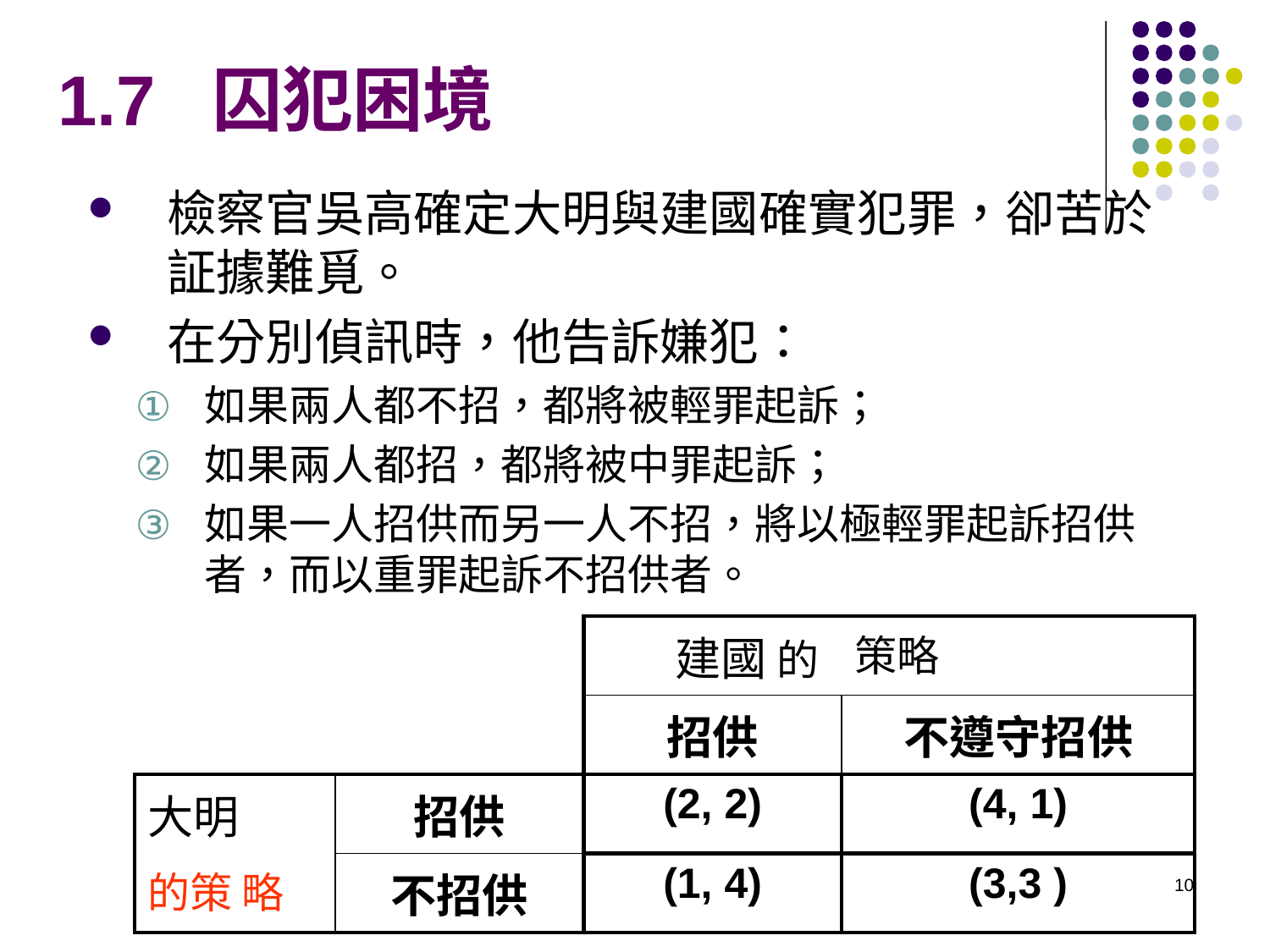

# 1.7  囚犯困境
檢察官吳高確定大明與建國確實犯罪，卻苦於証據難覓。
在分別偵訊時，他告訴嫌犯：
如果兩人都不招，都將被輕罪起訴；
如果兩人都招，都將被中罪起訴；
如果一人招供而另一人不招，將以極輕罪起訴招供者，而以重罪起訴不招供者。
|  |  | 建國 的 | 策略 |
| --- | --- | --- | --- |
|  |  | 招供 | 不遵守招供 |
| 大明 | 招供 | (2, 2) | (4, 1) |
| 的策 略 | 不招供 | (1, 4) | (3,3 ) |
10